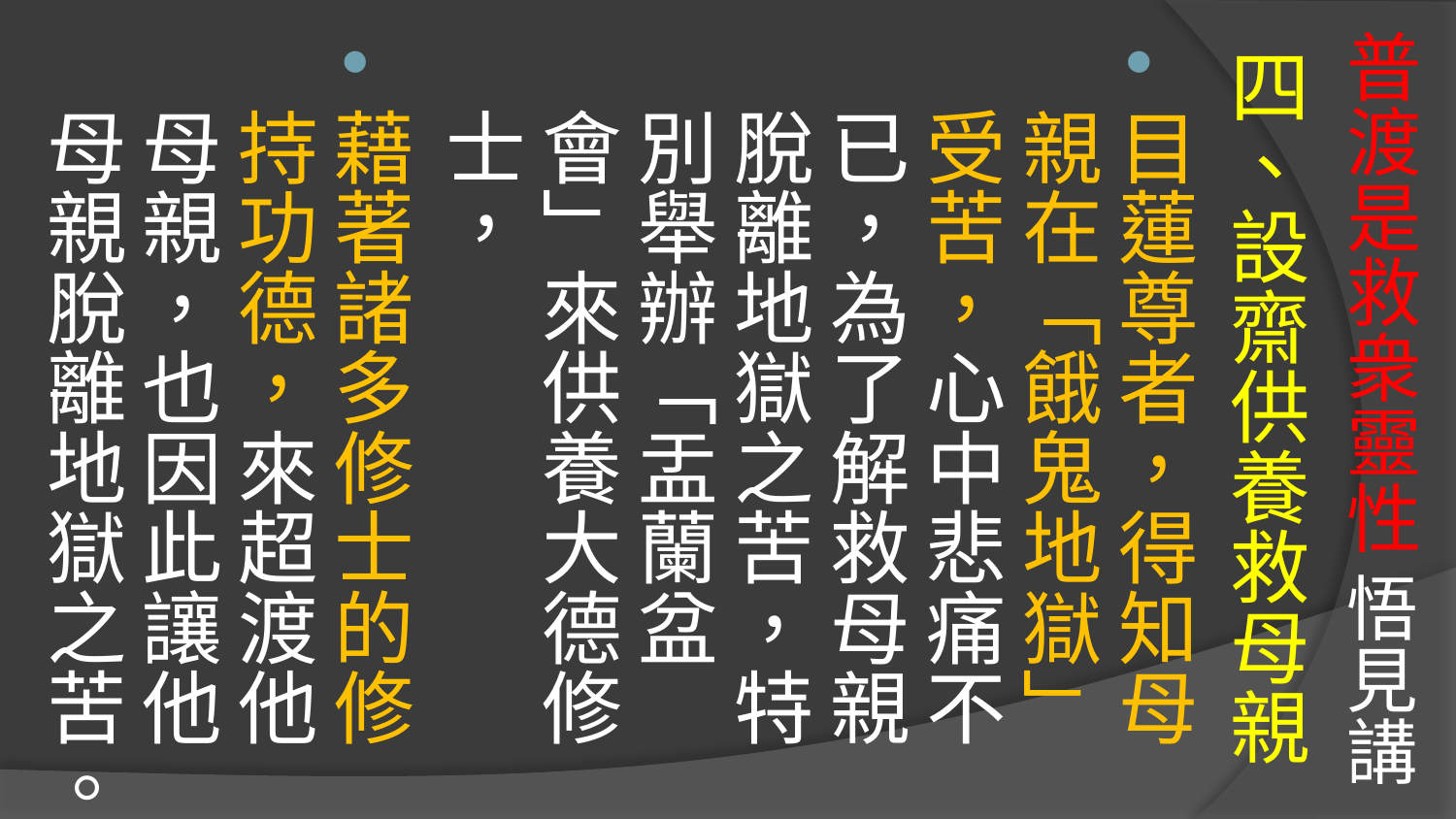

# 普渡是救衆靈性 悟見講
四、設齋供養救母親
目蓮尊者，得知母親在「餓鬼地獄」受苦，心中悲痛不已，為了解救母親脫離地獄之苦，特別舉辦「盂蘭盆會」來供養大德修士，
藉著諸多修士的修持功德，來超渡他母親，也因此讓他母親脫離地獄之苦。